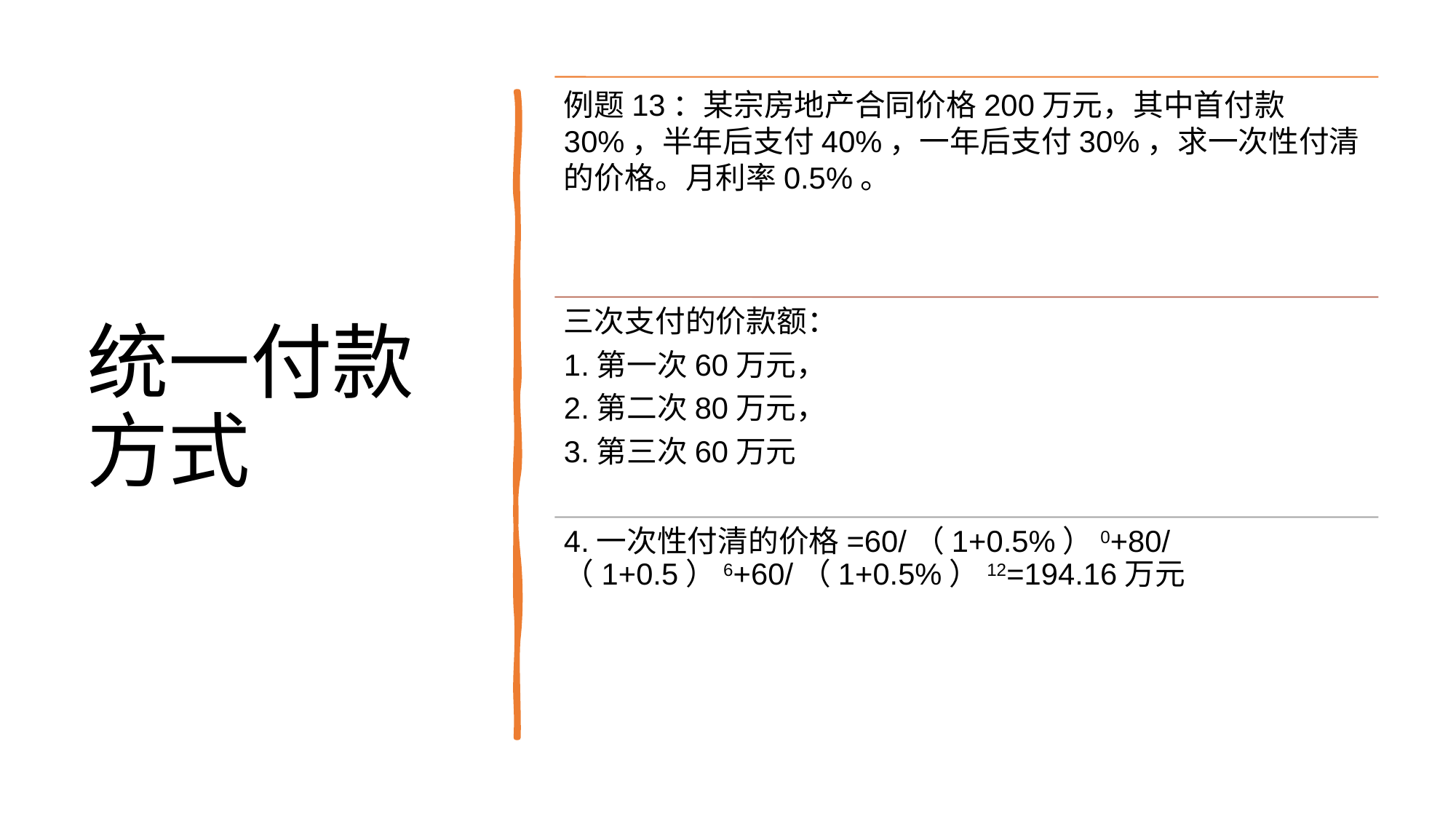

例题13：某宗房地产合同价格200万元，其中首付款30%，半年后支付40%，一年后支付30%，求一次性付清的价格。月利率0.5%。
三次支付的价款额：
1.第一次60万元，
2.第二次80万元，
3.第三次60万元
4.一次性付清的价格=60/（1+0.5%）0+80/（1+0.5）6+60/（1+0.5%）12=194.16万元
# 统一付款方式